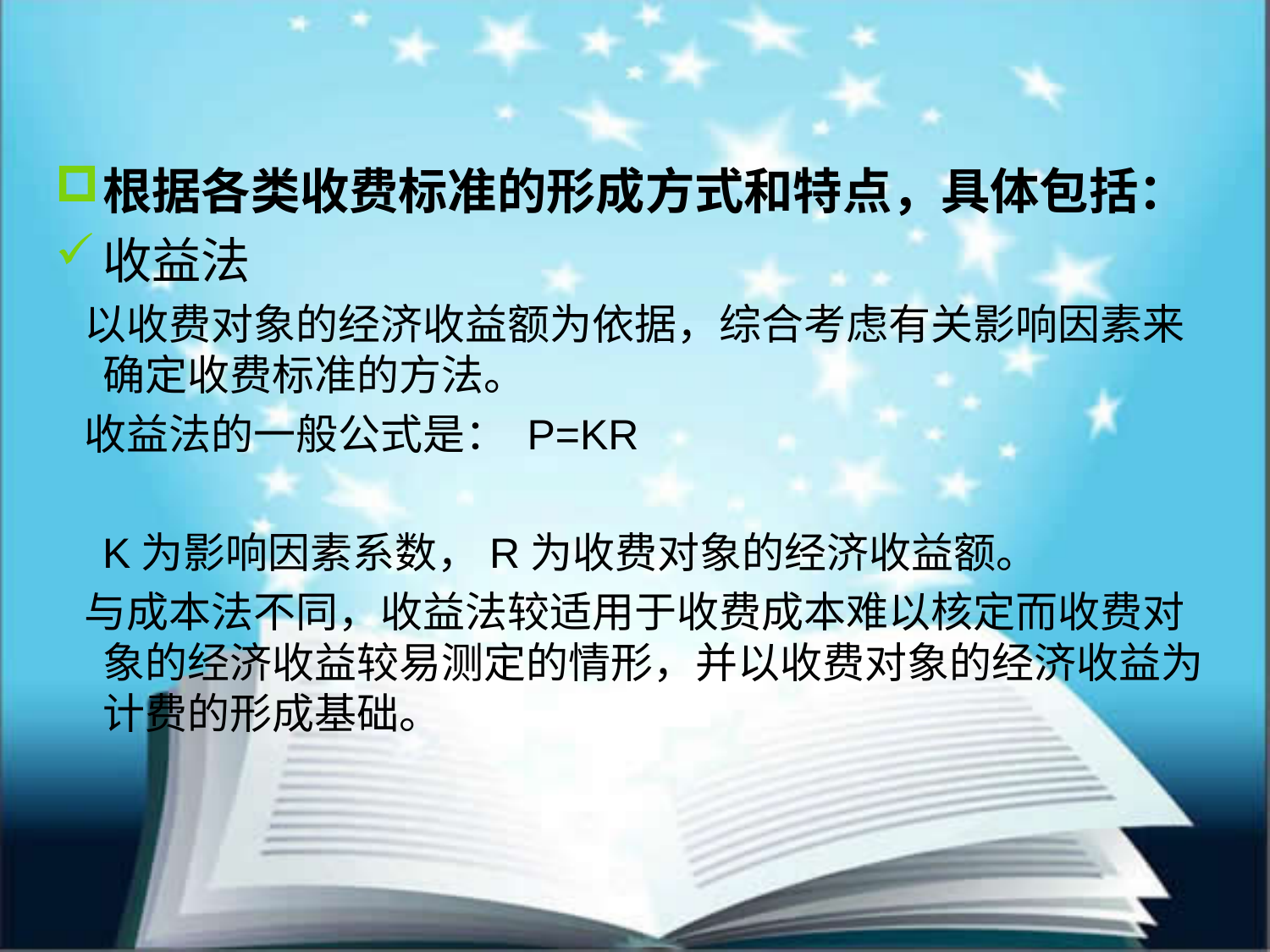

根据各类收费标准的形成方式和特点，具体包括：
收益法
  以收费对象的经济收益额为依据，综合考虑有关影响因素来确定收费标准的方法。
  收益法的一般公式是： P=KR

    K为影响因素系数，R为收费对象的经济收益额。
  与成本法不同，收益法较适用于收费成本难以核定而收费对象的经济收益较易测定的情形，并以收费对象的经济收益为计费的形成基础。